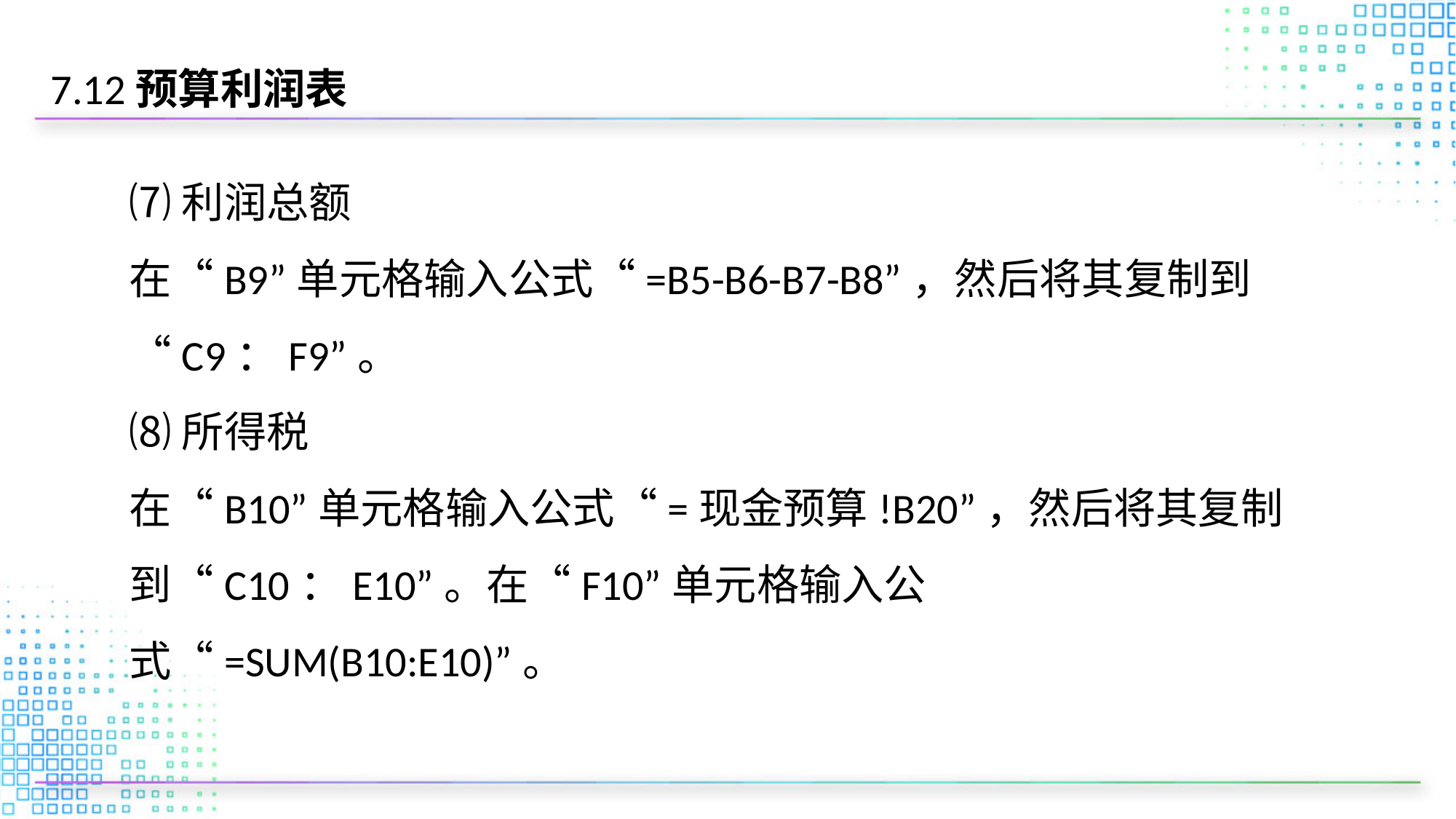

# 7.12预算利润表
⑺利润总额
在“B9”单元格输入公式“=B5-B6-B7-B8”，然后将其复制到“C9：F9”。
⑻所得税
在“B10”单元格输入公式“=现金预算!B20”，然后将其复制到“C10：E10”。在“F10”单元格输入公式“=SUM(B10:E10)”。